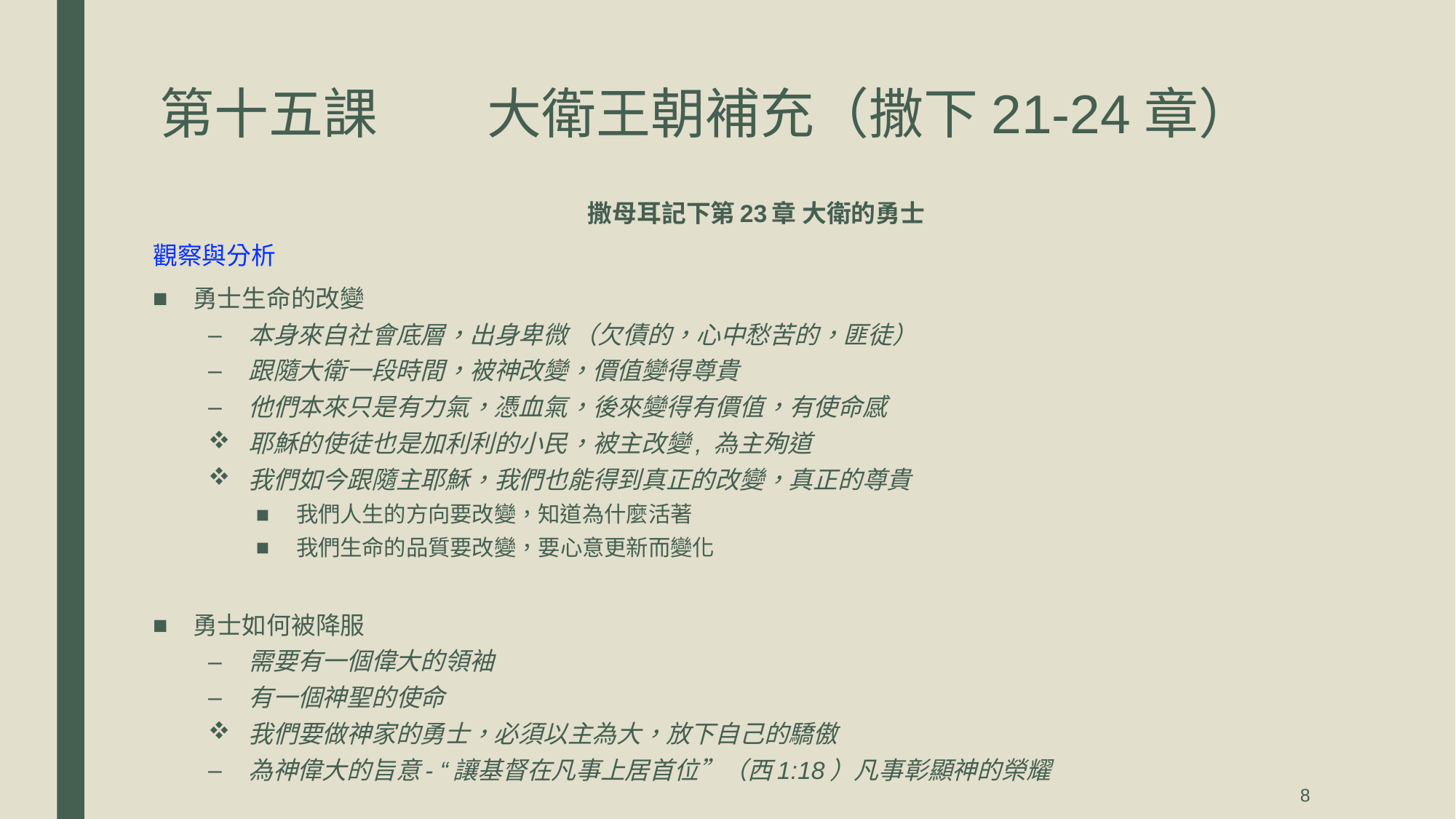

# 第十五課	大衛王朝補充（撒下21-24章）
撒母耳記下第23章 大衛的勇士
觀察與分析
勇士生命的改變
本身來自社會底層，出身卑微 （欠債的，心中愁苦的，匪徒）
跟隨大衛一段時間，被神改變，價值變得尊貴
他們本來只是有力氣，憑血氣，後來變得有價值，有使命感
耶穌的使徒也是加利利的小民，被主改變, 為主殉道
我們如今跟隨主耶穌，我們也能得到真正的改變，真正的尊貴
我們人生的方向要改變，知道為什麼活著
我們生命的品質要改變，要心意更新而變化

勇士如何被降服
需要有一個偉大的領袖
有一個神聖的使命
我們要做神家的勇士，必須以主為大，放下自己的驕傲
為神偉大的旨意- “讓基督在凡事上居首位”（西1:18）凡事彰顯神的榮耀

8